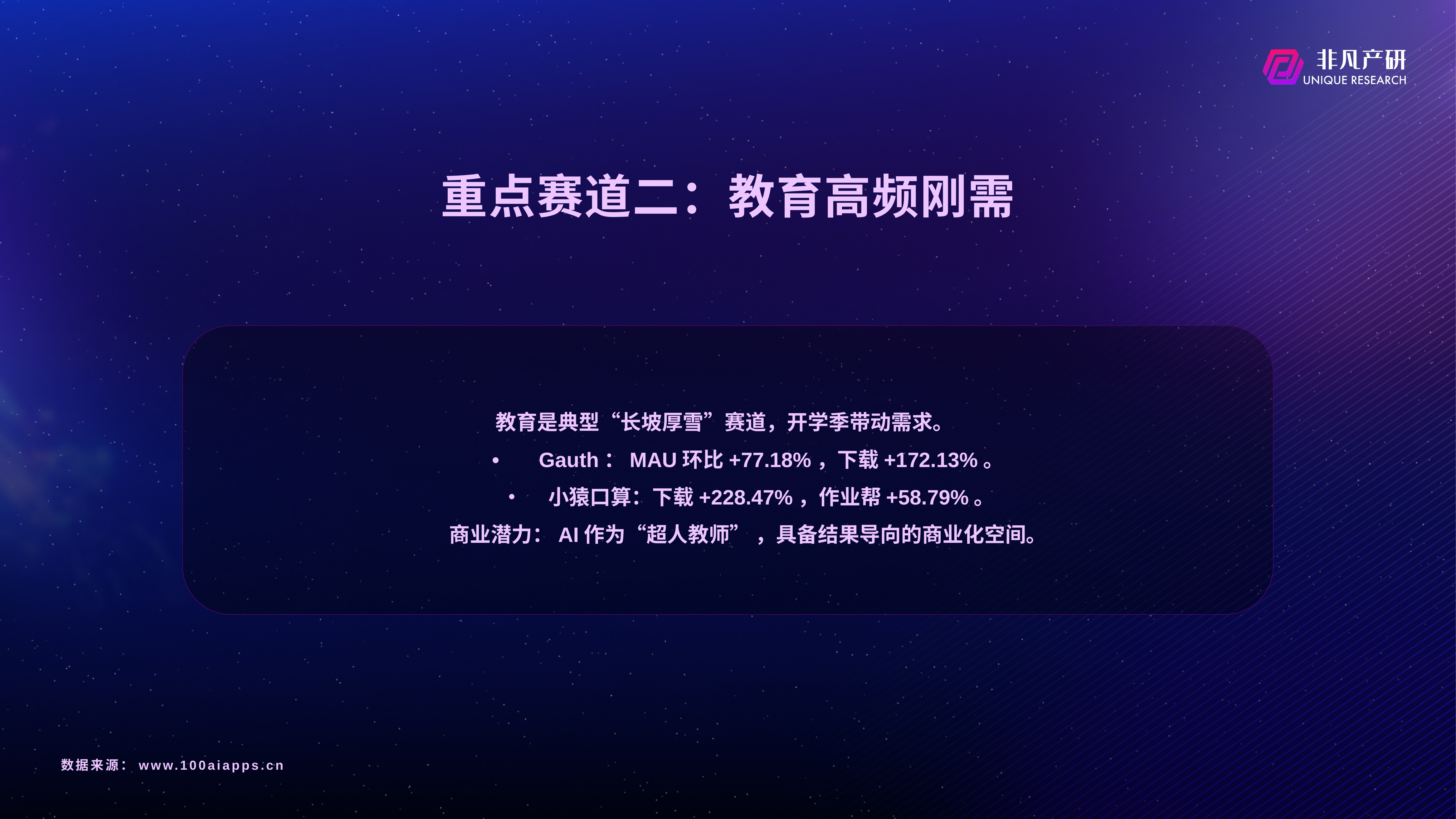

# 重点赛道二：教育高频刚需

教育是典型“长坡厚雪”赛道，开学季带动需求。
	•	Gauth：MAU环比+77.18%，下载+172.13%。
	•	小猿口算：下载+228.47%，作业帮+58.79%。
	商业潜力：AI作为“超人教师” ，具备结果导向的商业化空间。